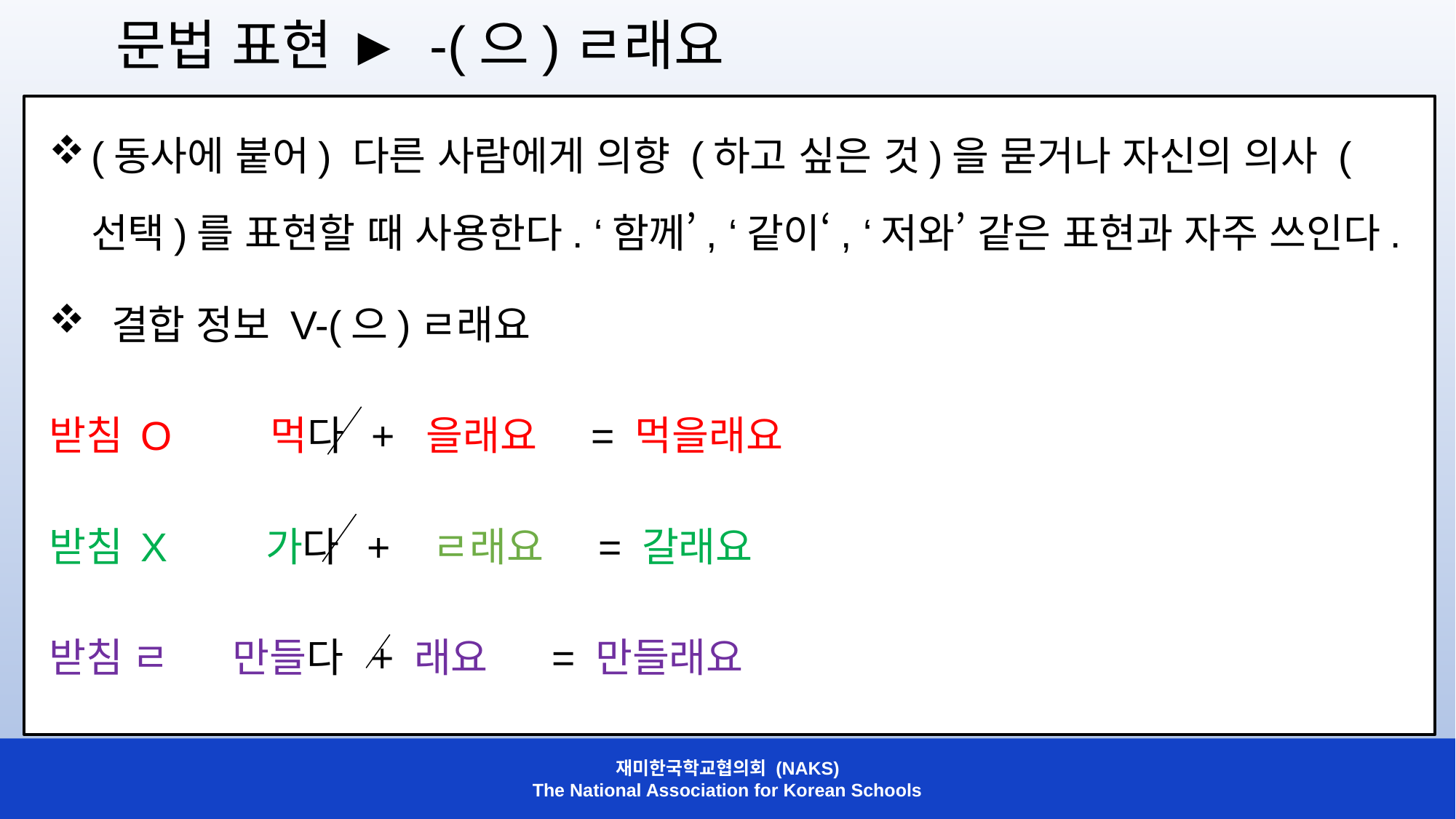

문법 표현 ► -(으)ㄹ래요
(동사에 붙어) 다른 사람에게 의향 (하고 싶은 것)을 묻거나 자신의 의사 (선택)를 표현할 때 사용한다. ‘함께’, ‘같이‘, ‘저와’ 같은 표현과 자주 쓰인다.
 결합 정보 V-(으)ㄹ래요
받침 O        먹다  +  을래요     = 먹을래요
받침 X        가다  +   ㄹ래요     = 갈래요
받침 ㄹ       만들다  + 래요      = 만들래요

재미한국학교협의회 (NAKS)
The National Association for Korean Schools